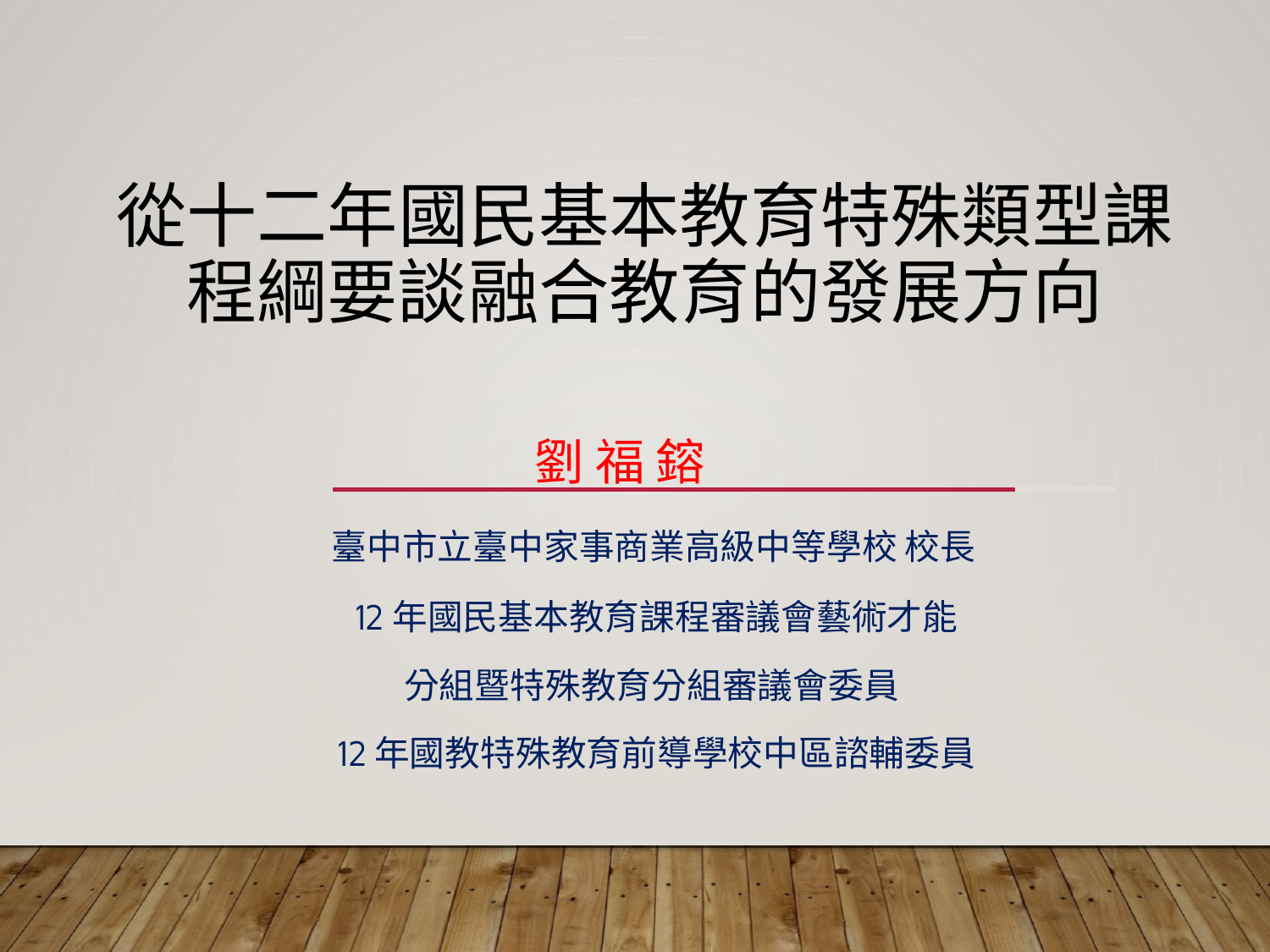

# 從十二年國民基本教育特殊類型課程綱要談融合教育的發展方向
劉 福 鎔
      臺中市立臺中家事商業高級中等學校 校長
       12年國民基本教育課程審議會藝術才能
       分組暨特殊教育分組審議會委員
       12年國教特殊教育前導學校中區諮輔委員